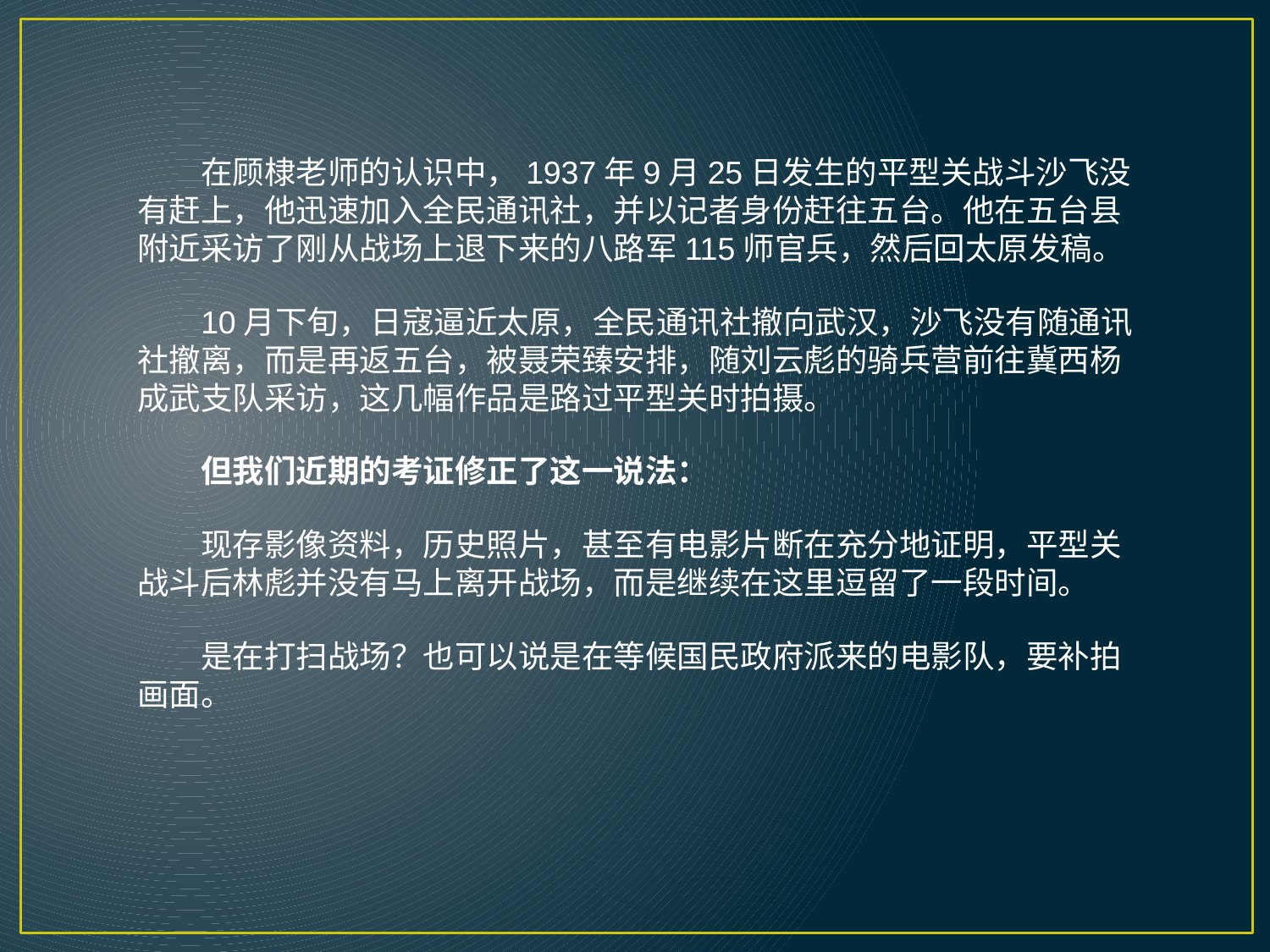

在顾棣老师的认识中，1937年9月25日发生的平型关战斗沙飞没有赶上，他迅速加入全民通讯社，并以记者身份赶往五台。他在五台县附近采访了刚从战场上退下来的八路军115师官兵，然后回太原发稿。
10月下旬，日寇逼近太原，全民通讯社撤向武汉，沙飞没有随通讯社撤离，而是再返五台，被聂荣臻安排，随刘云彪的骑兵营前往冀西杨成武支队采访，这几幅作品是路过平型关时拍摄。
但我们近期的考证修正了这一说法：
现存影像资料，历史照片，甚至有电影片断在充分地证明，平型关战斗后林彪并没有马上离开战场，而是继续在这里逗留了一段时间。
是在打扫战场？也可以说是在等候国民政府派来的电影队，要补拍画面。